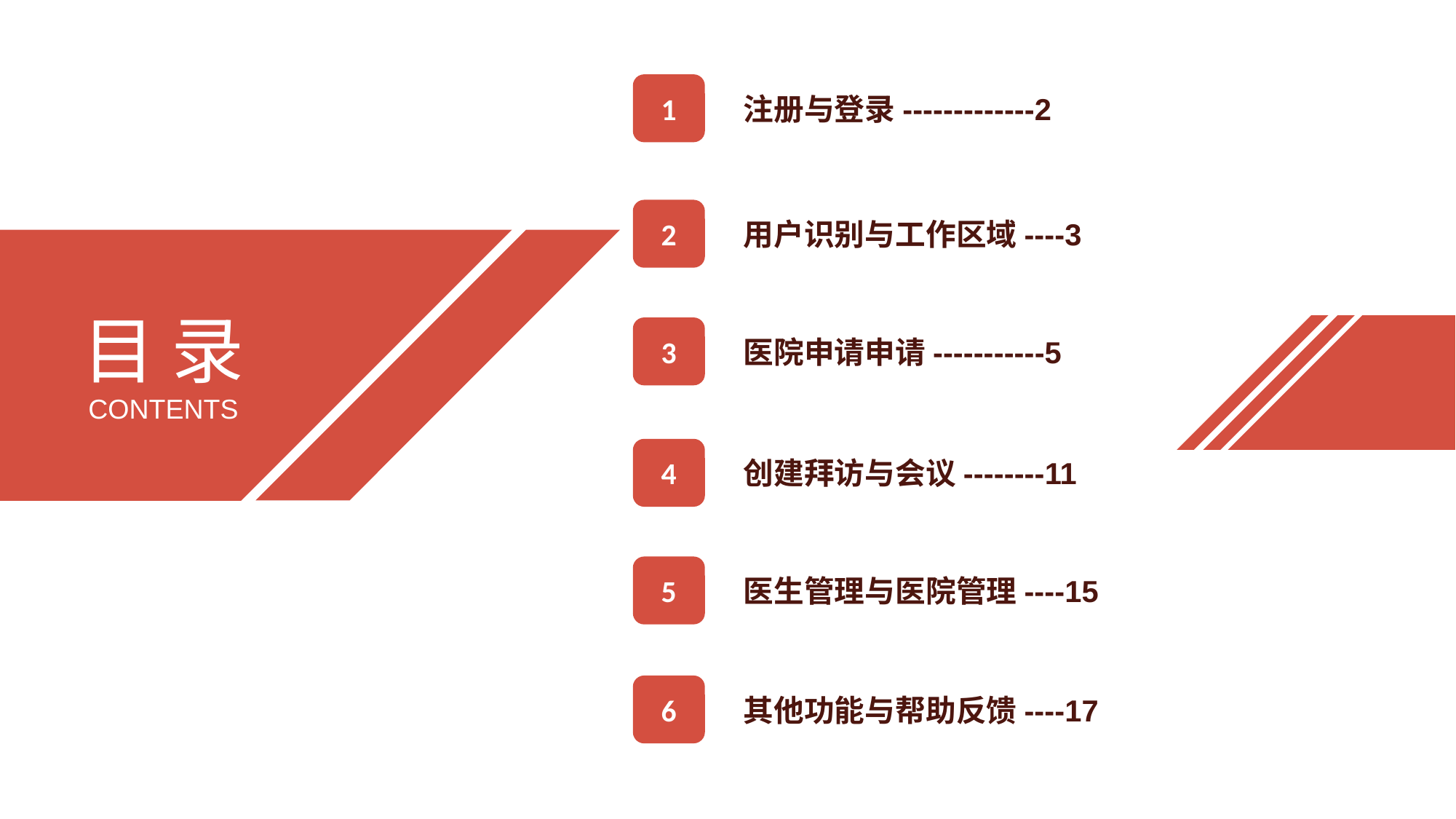

1
注册与登录-------------2

2
用户识别与工作区域----3

目 录
CONTENTS

3
医院申请申请-----------5

4
创建拜访与会议--------11

5
医生管理与医院管理----15

6
其他功能与帮助反馈----17
4